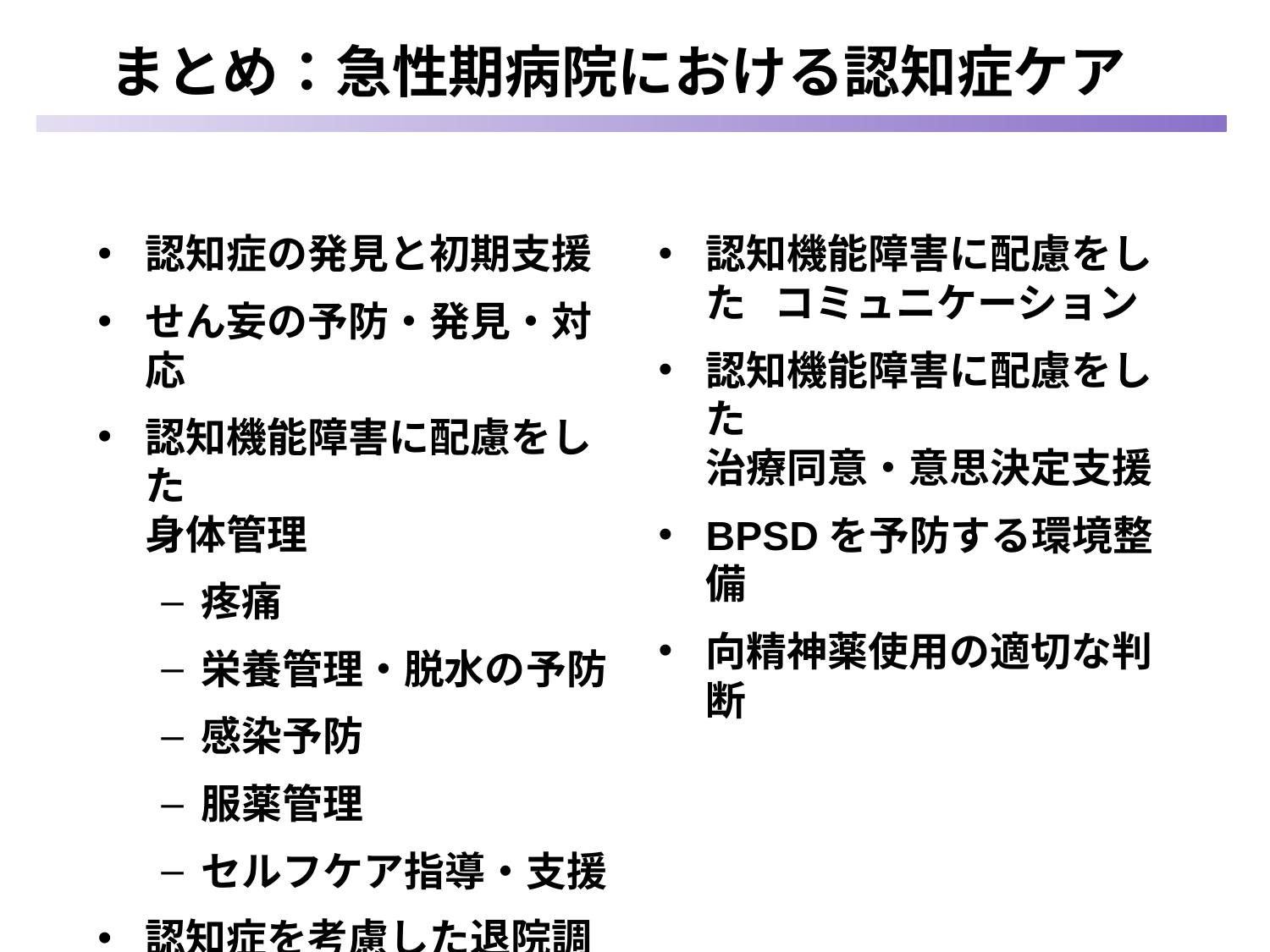

# まとめ：急性期病院における認知症ケア

認知症の発見と初期支援
せん妄の予防・発見・対応
認知機能障害に配慮をした
身体管理
疼痛
栄養管理・脱水の予防
感染予防
服薬管理
セルフケア指導・支援
認知症を考慮した退院調整
認知機能障害に配慮をした   コミュニケーション
認知機能障害に配慮をした
治療同意・意思決定支援
BPSDを予防する環境整備
向精神薬使用の適切な判断